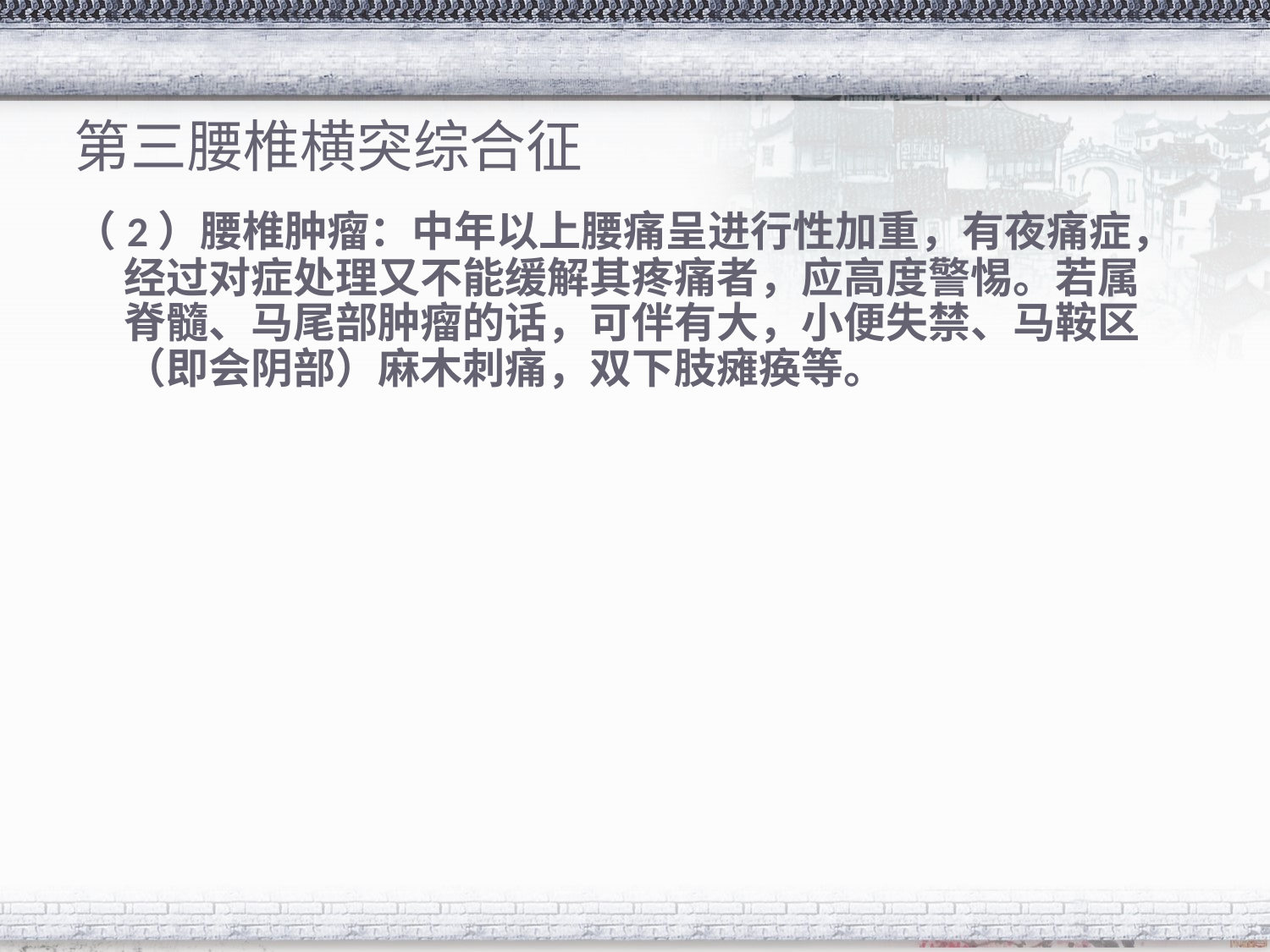

# 第三腰椎横突综合征
（2）腰椎肿瘤：中年以上腰痛呈进行性加重，有夜痛症，经过对症处理又不能缓解其疼痛者，应高度警惕。若属脊髓、马尾部肿瘤的话，可伴有大，小便失禁、马鞍区（即会阴部）麻木刺痛，双下肢瘫痪等。